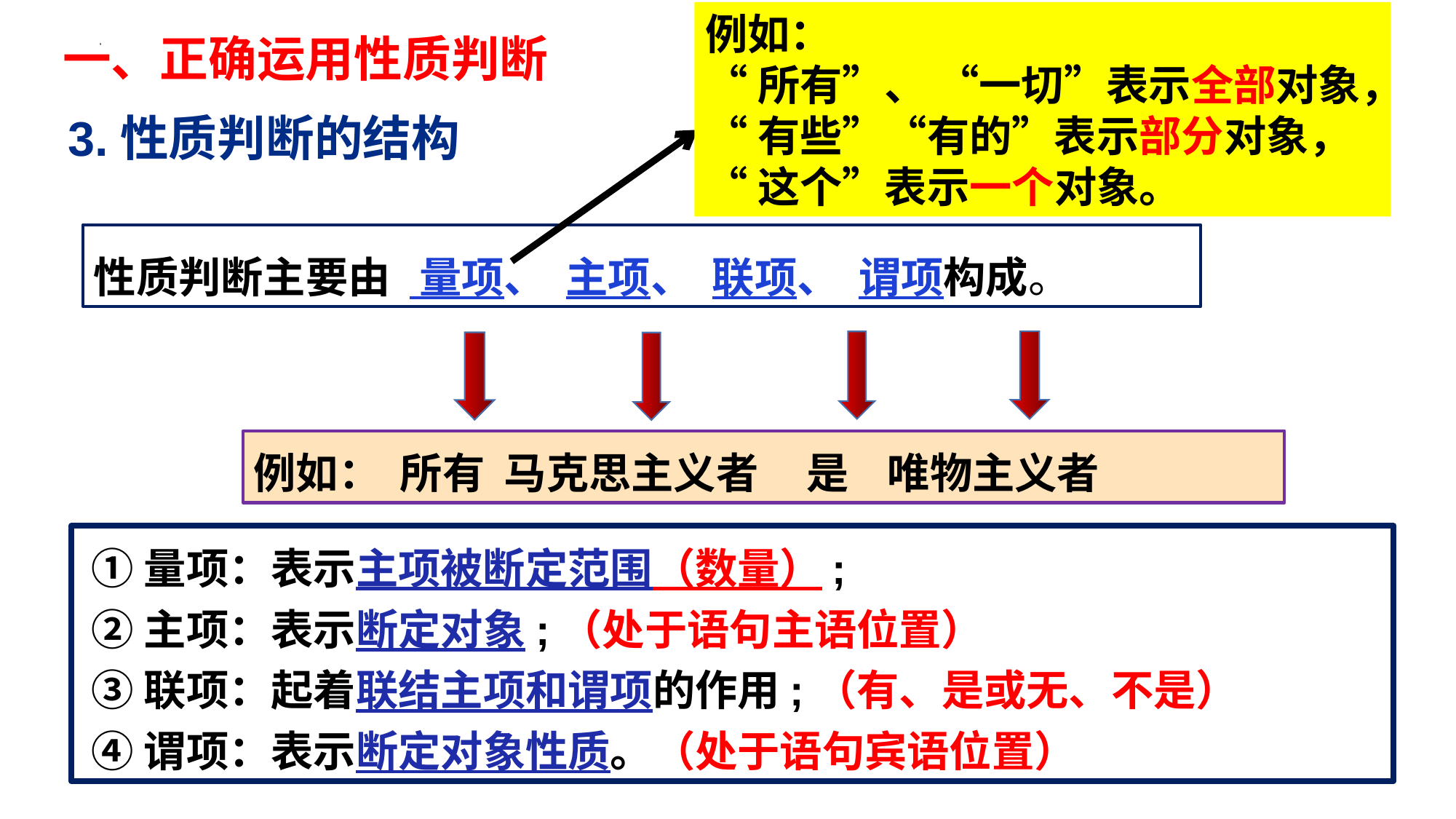

例如：
“所有”、 “一切”表示全部对象，
“有些”“有的”表示部分对象，
“这个”表示一个对象。
一、正确运用性质判断
3.性质判断的结构
性质判断主要由   量项、  主项、  联项、  谓项构成。

例如：  所有  马克思主义者     是    唯物主义者
 ①量项：表示主项被断定范围（数量）;
 ②主项：表示断定对象;（处于语句主语位置）
 ③联项：起着联结主项和谓项的作用;（有、是或无、不是）
 ④谓项：表示断定对象性质。（处于语句宾语位置）